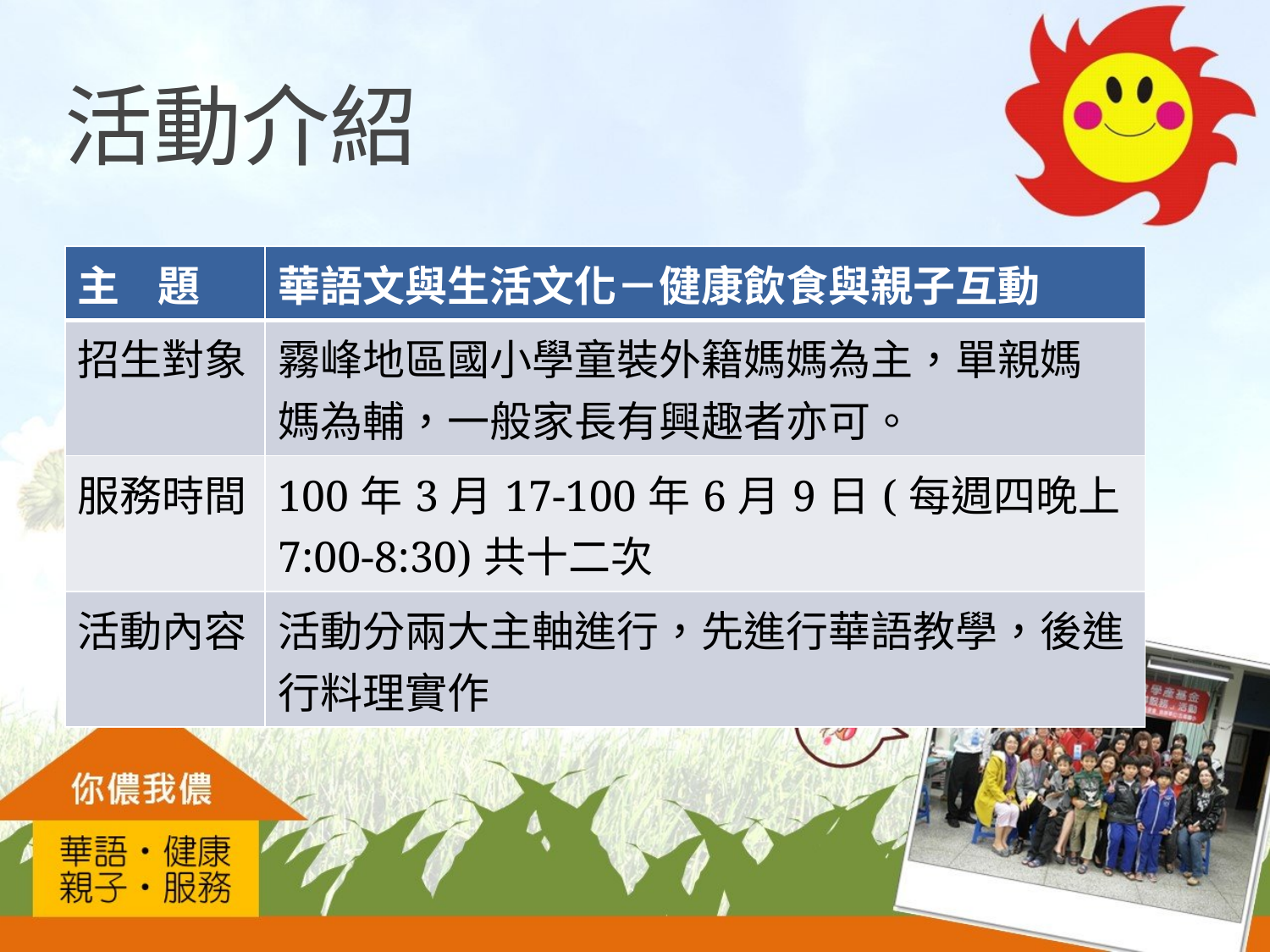

# 活動介紹
| 主 題 | 華語文與生活文化－健康飲食與親子互動 |
| --- | --- |
| 招生對象 | 霧峰地區國小學童裝外籍媽媽為主，單親媽 媽為輔，一般家長有興趣者亦可。 |
| 服務時間 | 100年3月17-100年6月9日(每週四晚上7:00-8:30)共十二次 |
| 活動內容 | 活動分兩大主軸進行，先進行華語教學，後進行料理實作 |